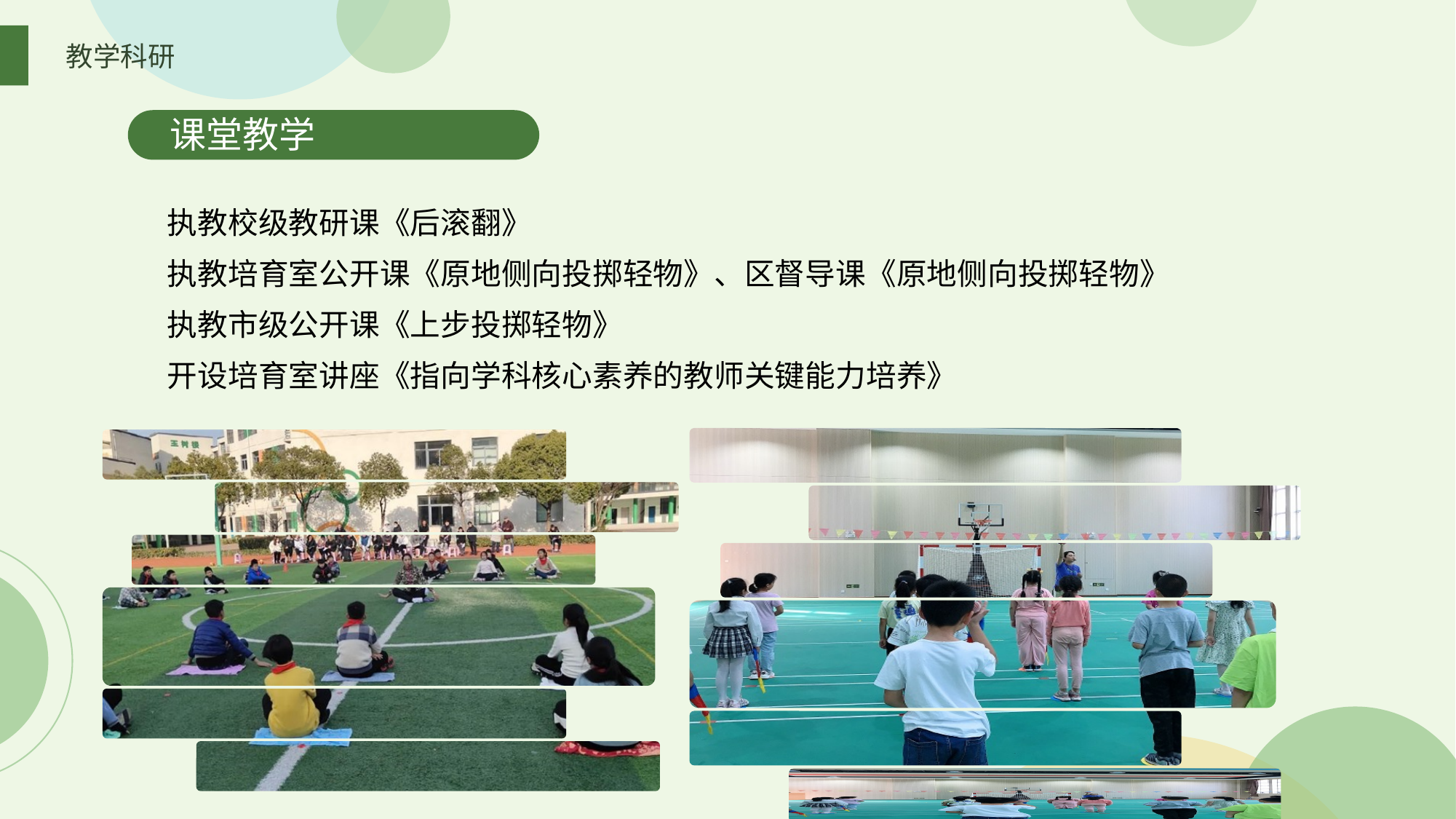

教学科研

课堂教学
执教校级教研课《后滚翻》
执教培育室公开课《原地侧向投掷轻物》、区督导课《原地侧向投掷轻物》
执教市级公开课《上步投掷轻物》
开设培育室讲座《指向学科核心素养的教师关键能力培养》